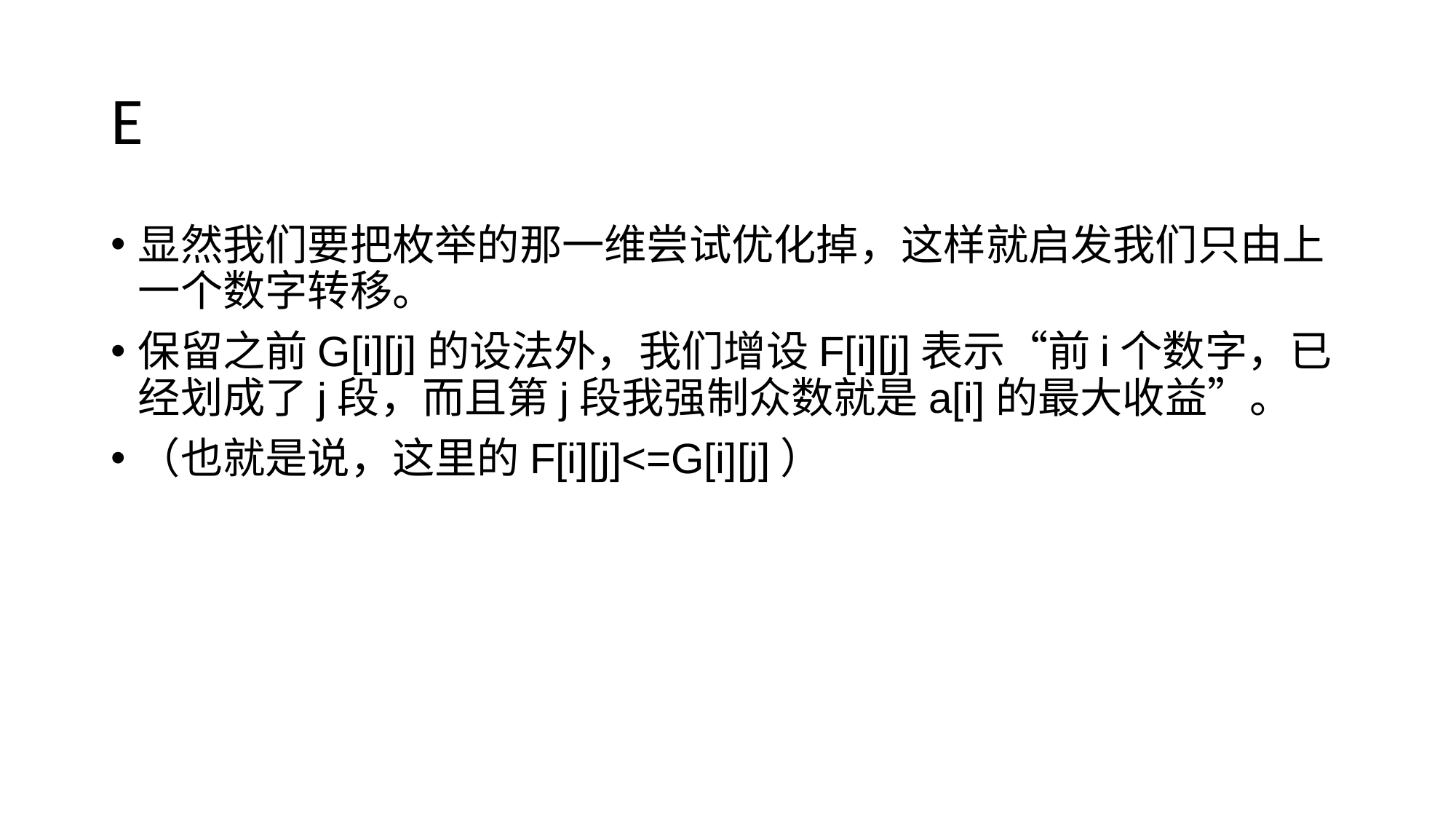

# E
显然我们要把枚举的那一维尝试优化掉，这样就启发我们只由上一个数字转移。
保留之前G[i][j]的设法外，我们增设F[i][j]表示“前i个数字，已经划成了j段，而且第j段我强制众数就是a[i]的最大收益”。
（也就是说，这里的F[i][j]<=G[i][j]）